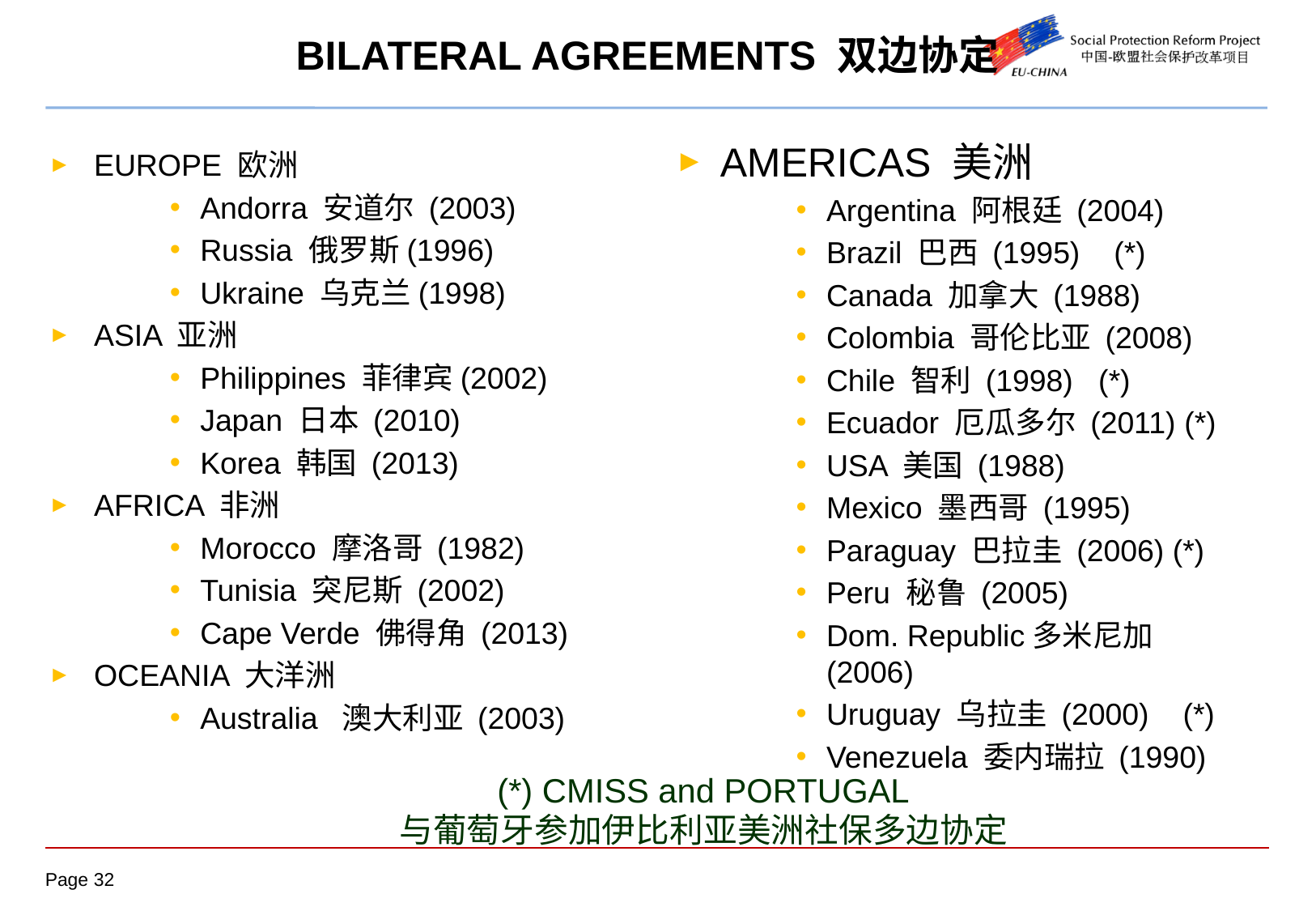

# BILATERAL AGREEMENTS 双边协定
AMERICAS 美洲
Argentina 阿根廷 (2004)
Brazil 巴西 (1995)    (*)
Canada 加拿大 (1988)
Colombia 哥伦比亚 (2008)
Chile 智利 (1998)   (*)
Ecuador 厄瓜多尔 (2011) (*)
USA 美国 (1988)
Mexico 墨西哥 (1995)
Paraguay 巴拉圭 (2006) (*)
Peru 秘鲁 (2005)
Dom. Republic多米尼加(2006)
Uruguay 乌拉圭 (2000)    (*)
Venezuela 委内瑞拉 (1990)

EUROPE 欧洲
Andorra 安道尔 (2003)
Russia 俄罗斯(1996)
Ukraine 乌克兰(1998)
ASIA 亚洲
Philippines 菲律宾(2002)
Japan 日本 (2010)
Korea 韩国 (2013)
AFRICA 非洲
Morocco 摩洛哥 (1982)
Tunisia 突尼斯 (2002)
Cape Verde 佛得角 (2013)
OCEANIA 大洋洲
Australia  澳大利亚 (2003)
(*) CMISS and PORTUGAL
与葡萄牙参加伊比利亚美洲社保多边协定